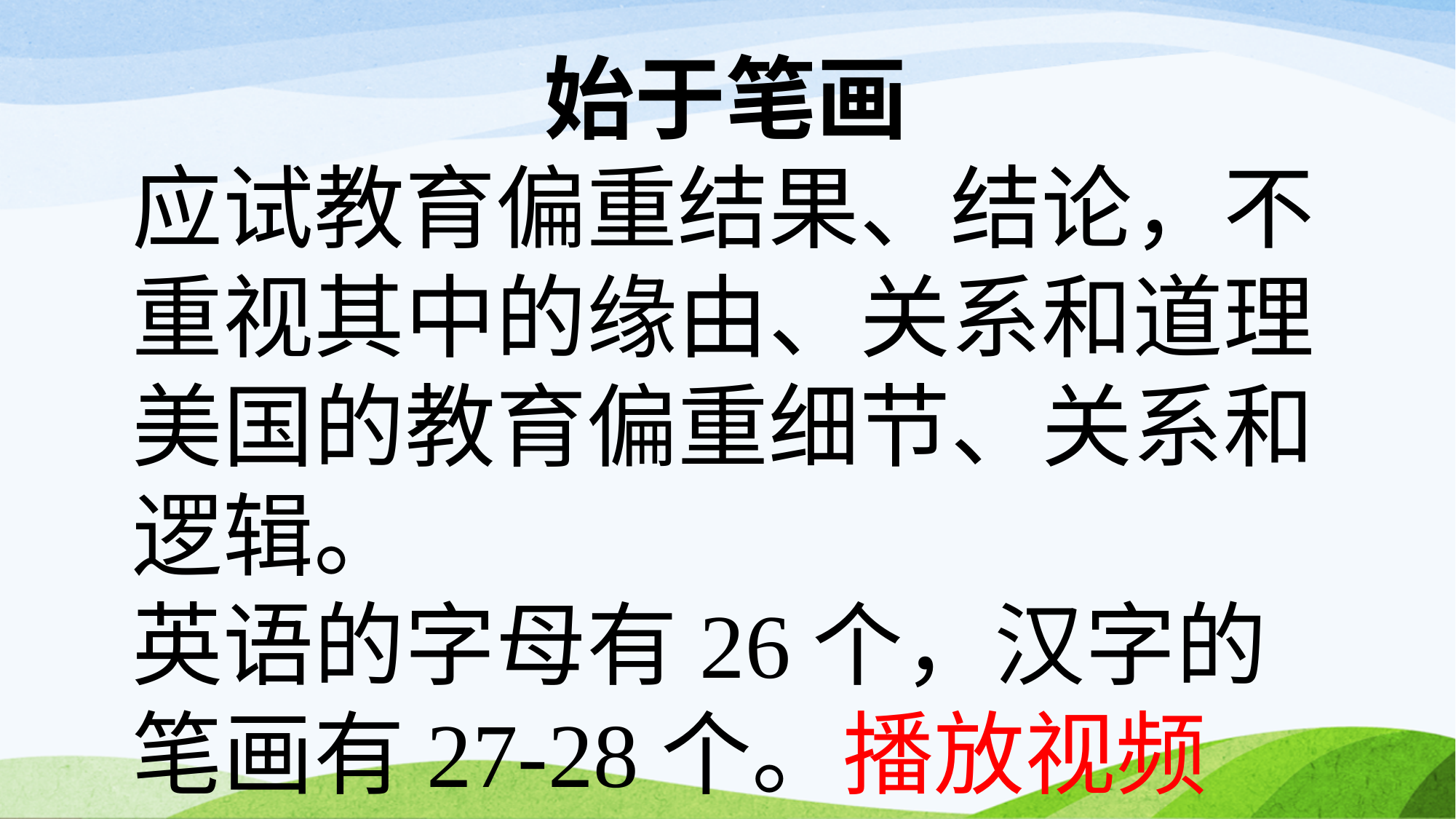

始于笔画
应试教育偏重结果、结论，不重视其中的缘由、关系和道理
美国的教育偏重细节、关系和逻辑。
英语的字母有26个，汉字的笔画有27-28个。播放视频